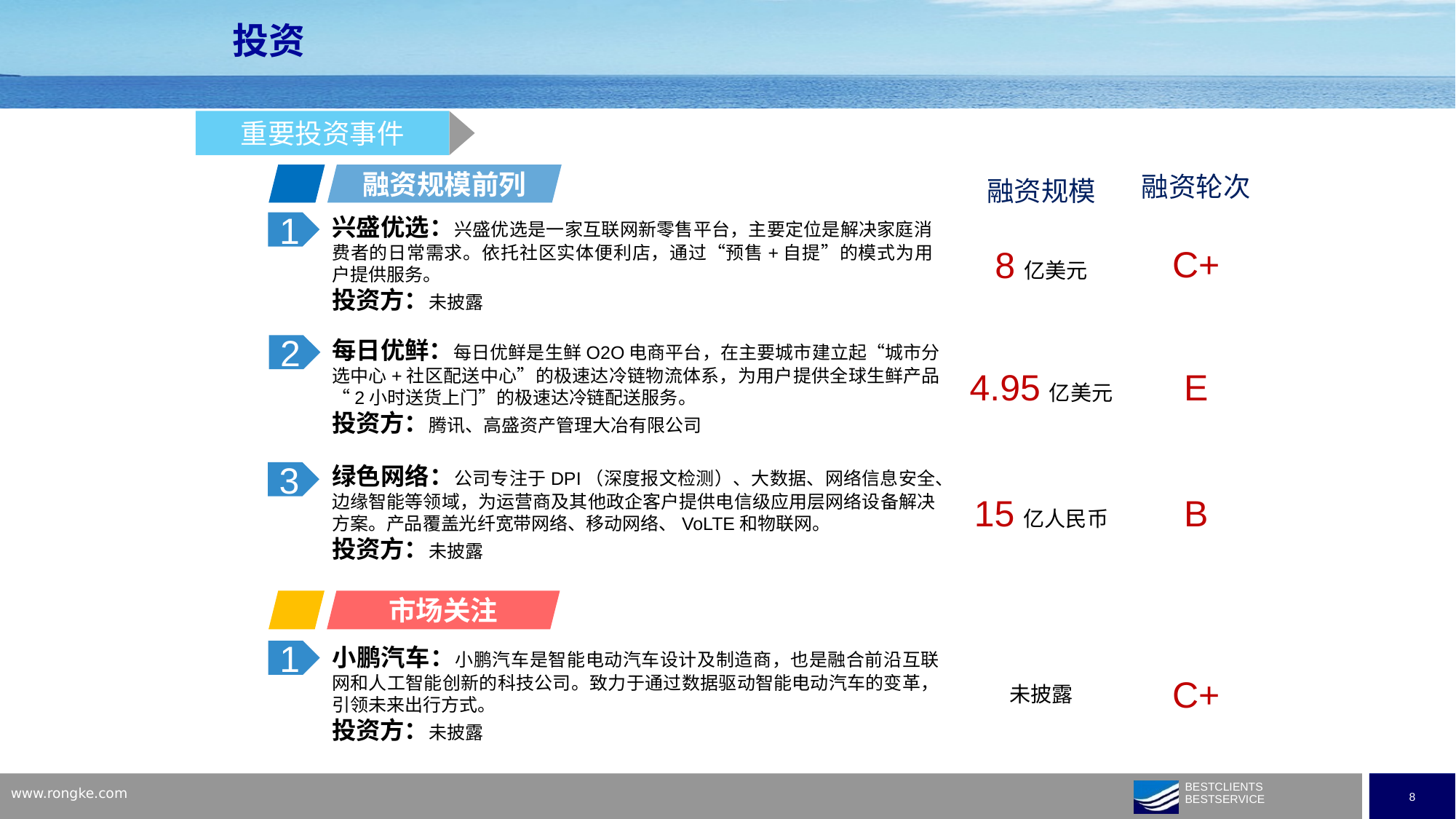

投资
重要投资事件

融资轮次

融资规模前列
融资规模
兴盛优选：兴盛优选是一家互联网新零售平台，主要定位是解决家庭消费者的日常需求。依托社区实体便利店，通过“预售+自提”的模式为用户提供服务。
投资方：未披露
1
C+
8亿美元
每日优鲜：每日优鲜是生鲜O2O电商平台，在主要城市建立起“城市分选中心+社区配送中心”的极速达冷链物流体系，为用户提供全球生鲜产品“2小时送货上门”的极速达冷链配送服务。
投资方：腾讯、高盛资产管理大冶有限公司
2
E
4.95亿美元
绿色网络：公司专注于DPI（深度报文检测）、大数据、网络信息安全、边缘智能等领域，为运营商及其他政企客户提供电信级应用层网络设备解决方案。产品覆盖光纤宽带网络、移动网络、VoLTE和物联网。
投资方：未披露
3
B
15亿人民币

市场关注
1
小鹏汽车：小鹏汽车是智能电动汽车设计及制造商，也是融合前沿互联网和人工智能创新的科技公司。致力于通过数据驱动智能电动汽车的变革，引领未来出行方式。
投资方：未披露
C+
未披露